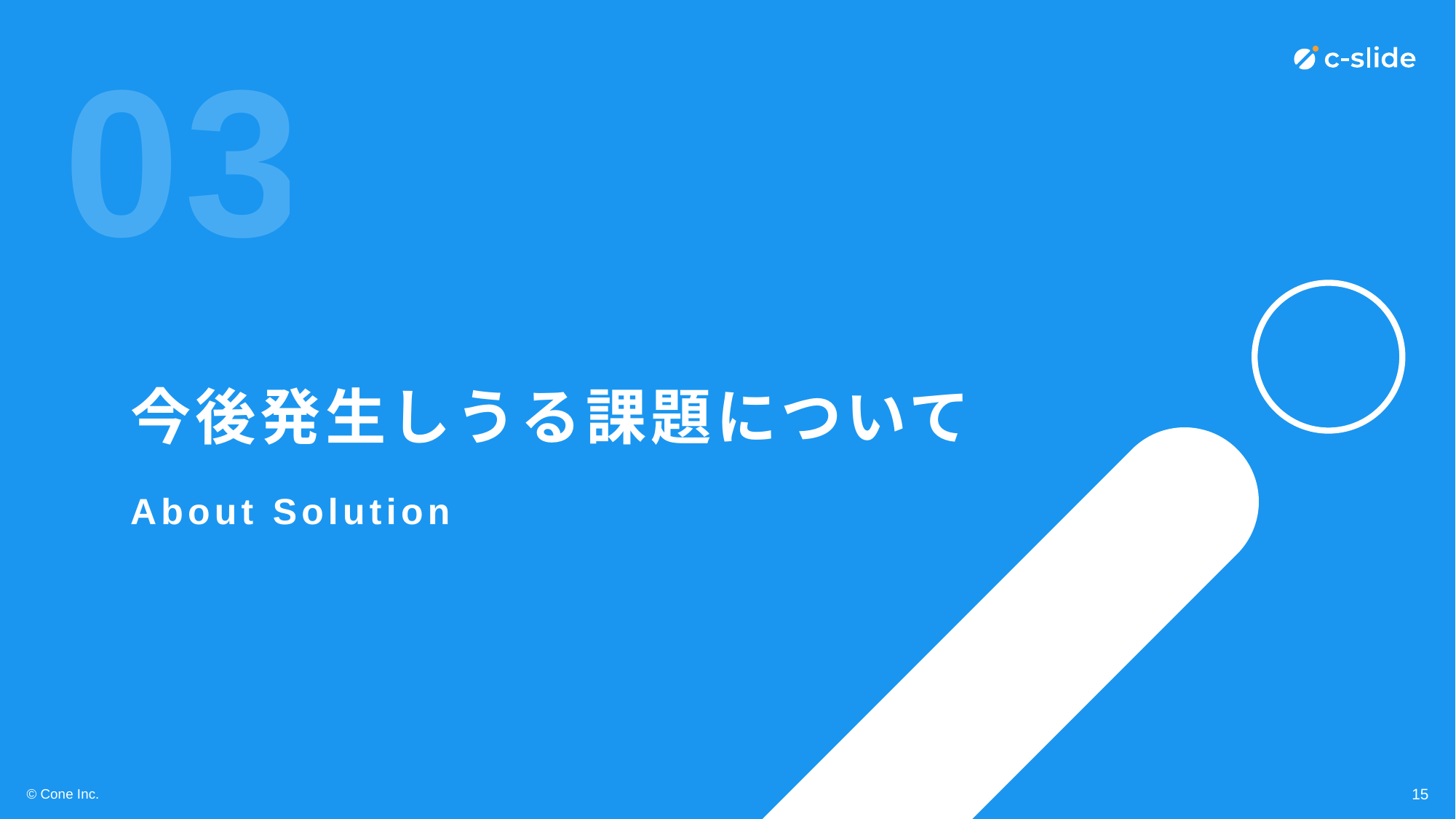

03
今後発生しうる課題について
About Solution
15
© Cone Inc.